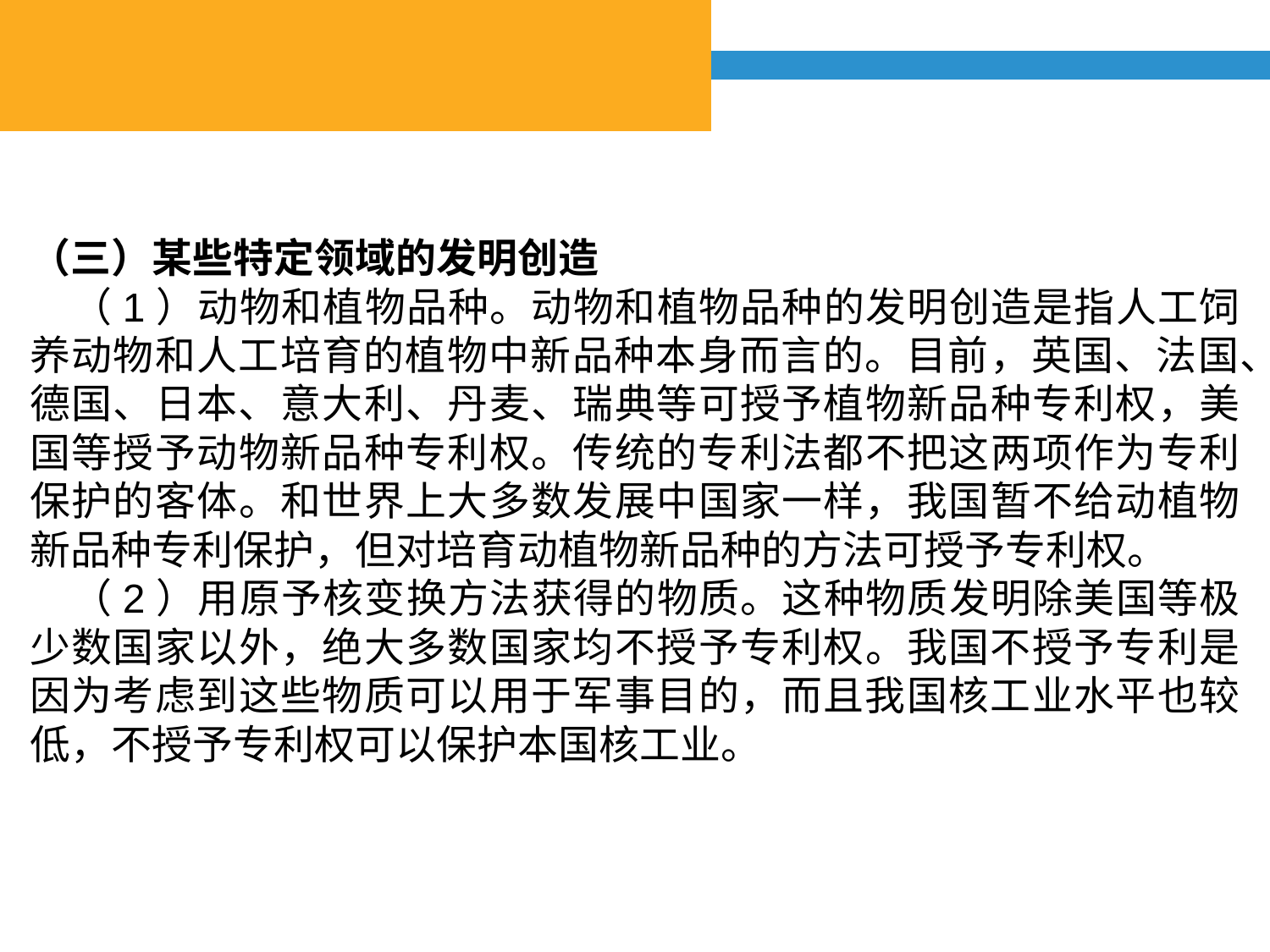

（三）某些特定领域的发明创造
   （1）动物和植物品种。动物和植物品种的发明创造是指人工饲养动物和人工培育的植物中新品种本身而言的。目前，英国、法国、德国、日本、意大利、丹麦、瑞典等可授予植物新品种专利权，美国等授予动物新品种专利权。传统的专利法都不把这两项作为专利保护的客体。和世界上大多数发展中国家一样，我国暂不给动植物新品种专利保护，但对培育动植物新品种的方法可授予专利权。
   （2）用原予核变换方法获得的物质。这种物质发明除美国等极少数国家以外，绝大多数国家均不授予专利权。我国不授予专利是因为考虑到这些物质可以用于军事目的，而且我国核工业水平也较低，不授予专利权可以保护本国核工业。